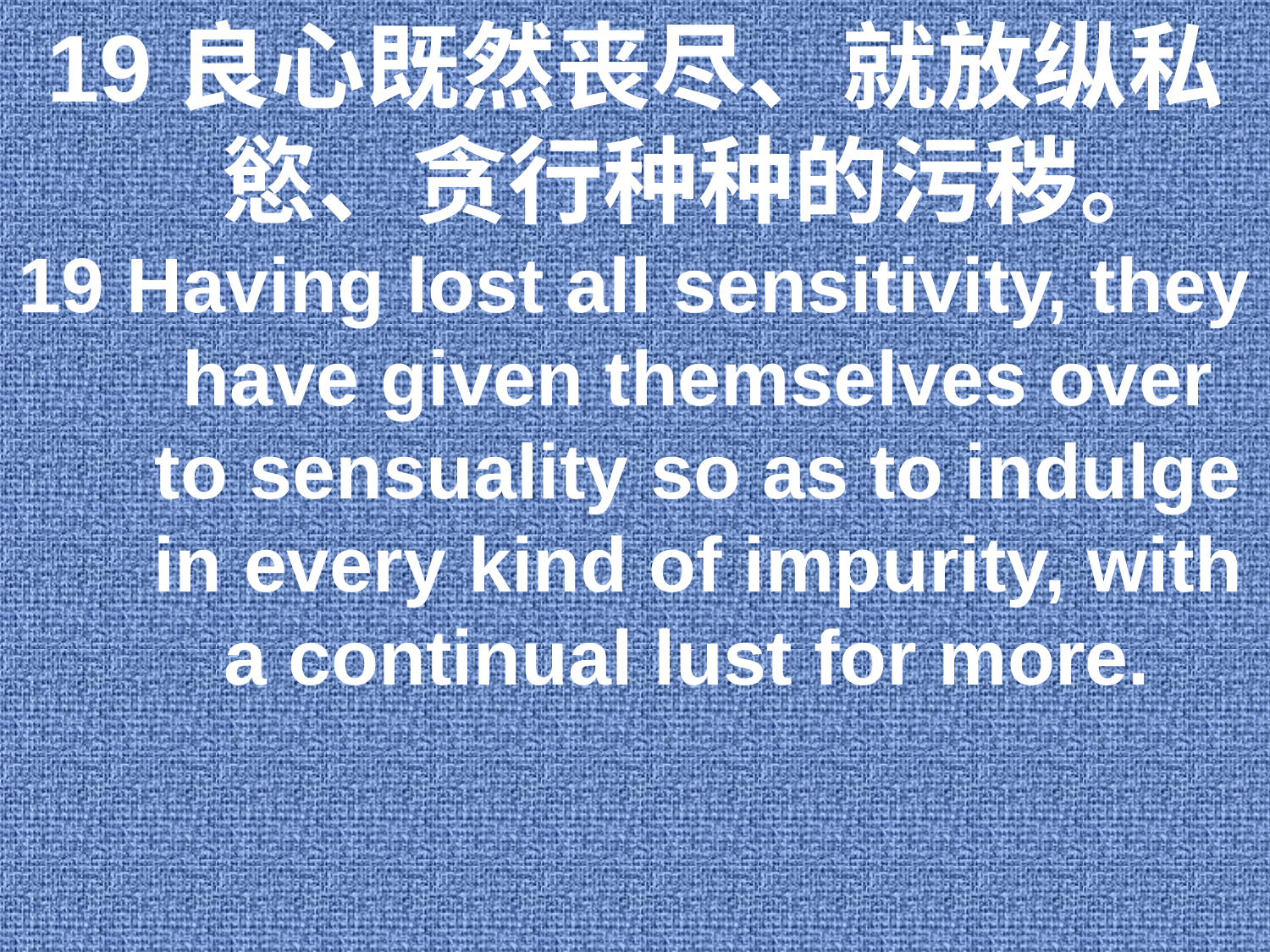

19良心既然丧尽、就放纵私慾、贪行种种的污秽。
19 Having lost all sensitivity, they have given themselves over to sensuality so as to indulge in every kind of impurity, with a continual lust for more.